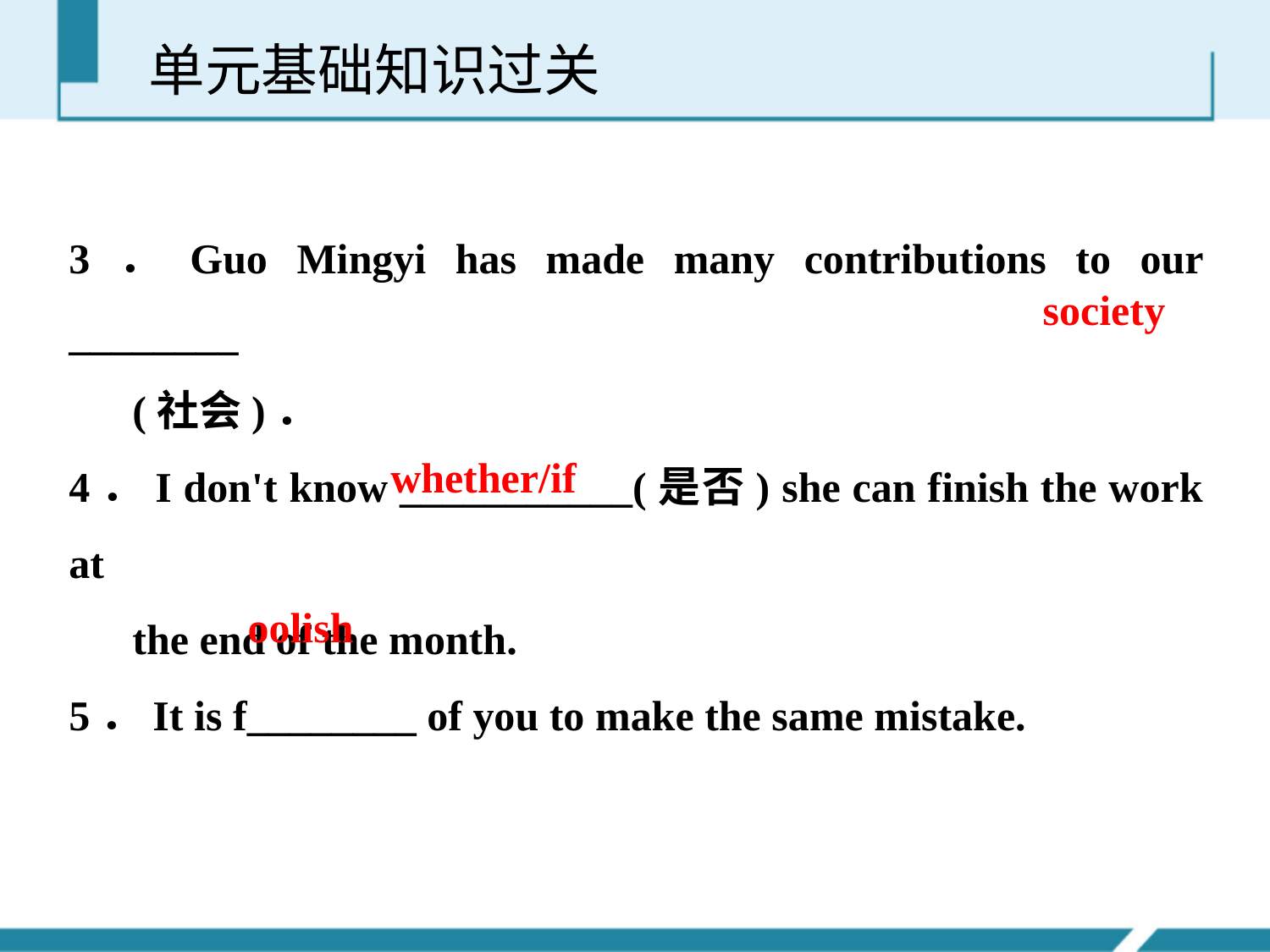

单元基础知识过关
society
3．Guo Mingyi has made many contributions to our ________
      (社会)．
4．I don't know ___________(是否) she can finish the work at
      the end of the month.
5．It is f________ of you to make the same mistake.
whether/if
oolish